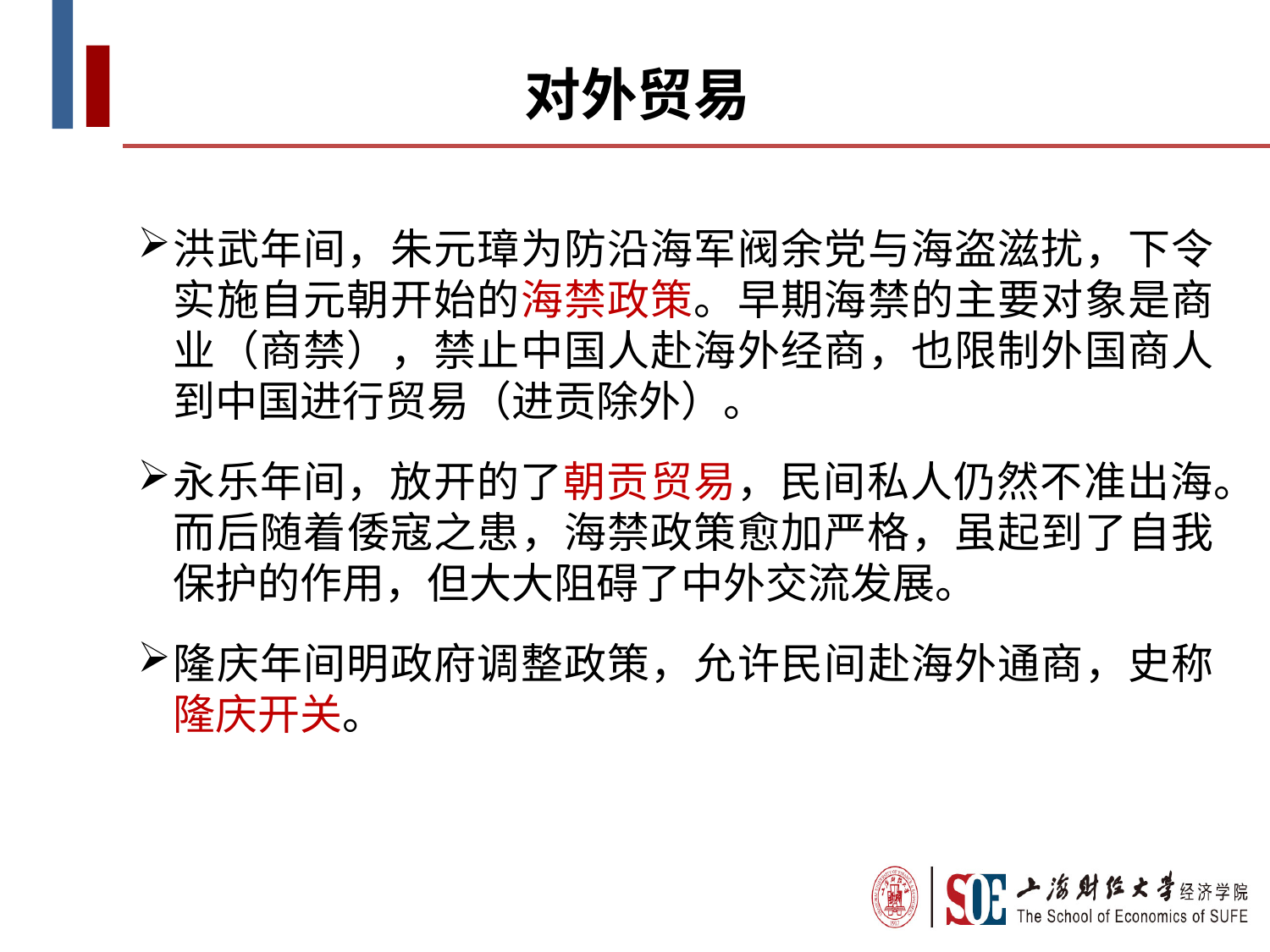

对外贸易
洪武年间，朱元璋为防沿海军阀余党与海盗滋扰，下令实施自元朝开始的海禁政策。早期海禁的主要对象是商业（商禁），禁止中国人赴海外经商，也限制外国商人到中国进行贸易（进贡除外）。
永乐年间，放开的了朝贡贸易，民间私人仍然不准出海。而后随着倭寇之患，海禁政策愈加严格，虽起到了自我保护的作用，但大大阻碍了中外交流发展。
隆庆年间明政府调整政策，允许民间赴海外通商，史称隆庆开关。